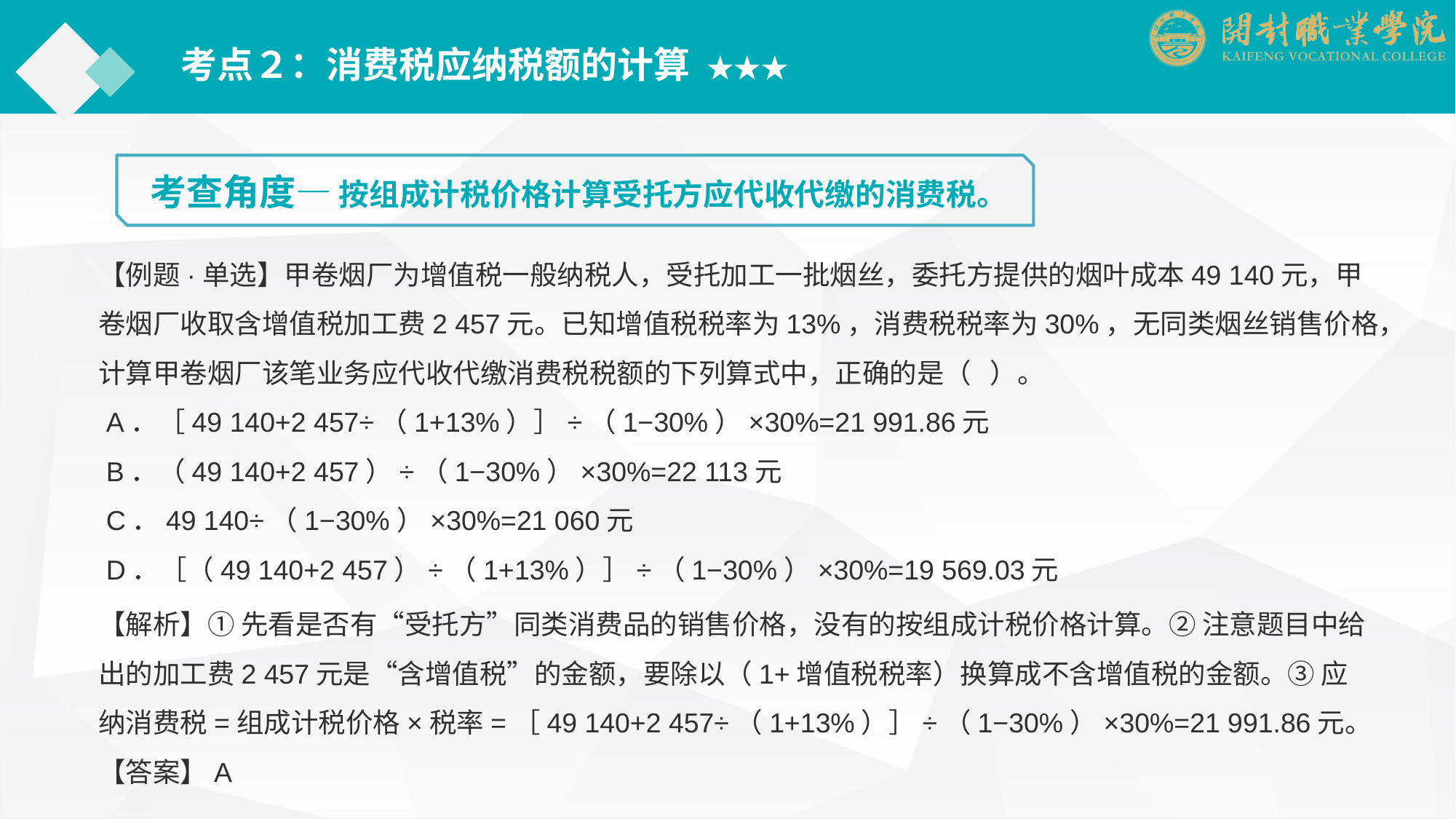

考点２：消费税应纳税额的计算  ★★★

考查角度— 按组成计税价格计算受托方应代收代缴的消费税。
【例题·单选】甲卷烟厂为增值税一般纳税人，受托加工一批烟丝，委托方提供的烟叶成本49 140元，甲卷烟厂收取含增值税加工费2 457元。已知增值税税率为13%，消费税税率为30%，无同类烟丝销售价格，计算甲卷烟厂该笔业务应代收代缴消费税税额的下列算式中，正确的是（   ）。
 A．［49 140+2 457÷（1+13%）］÷（1−30%）×30%=21 991.86元
 B．（49 140+2 457）÷（1−30%）×30%=22 113元
 C．49 140÷（1−30%）×30%=21 060元
 D．［（49 140+2 457）÷（1+13%）］÷（1−30%）×30%=19 569.03元
【解析】① 先看是否有“受托方”同类消费品的销售价格，没有的按组成计税价格计算。② 注意题目中给出的加工费2 457元是“含增值税”的金额，要除以（1+增值税税率）换算成不含增值税的金额。③ 应纳消费税=组成计税价格×税率=［49 140+2 457÷（1+13%）］÷（1−30%）×30%=21 991.86元。
【答案】A